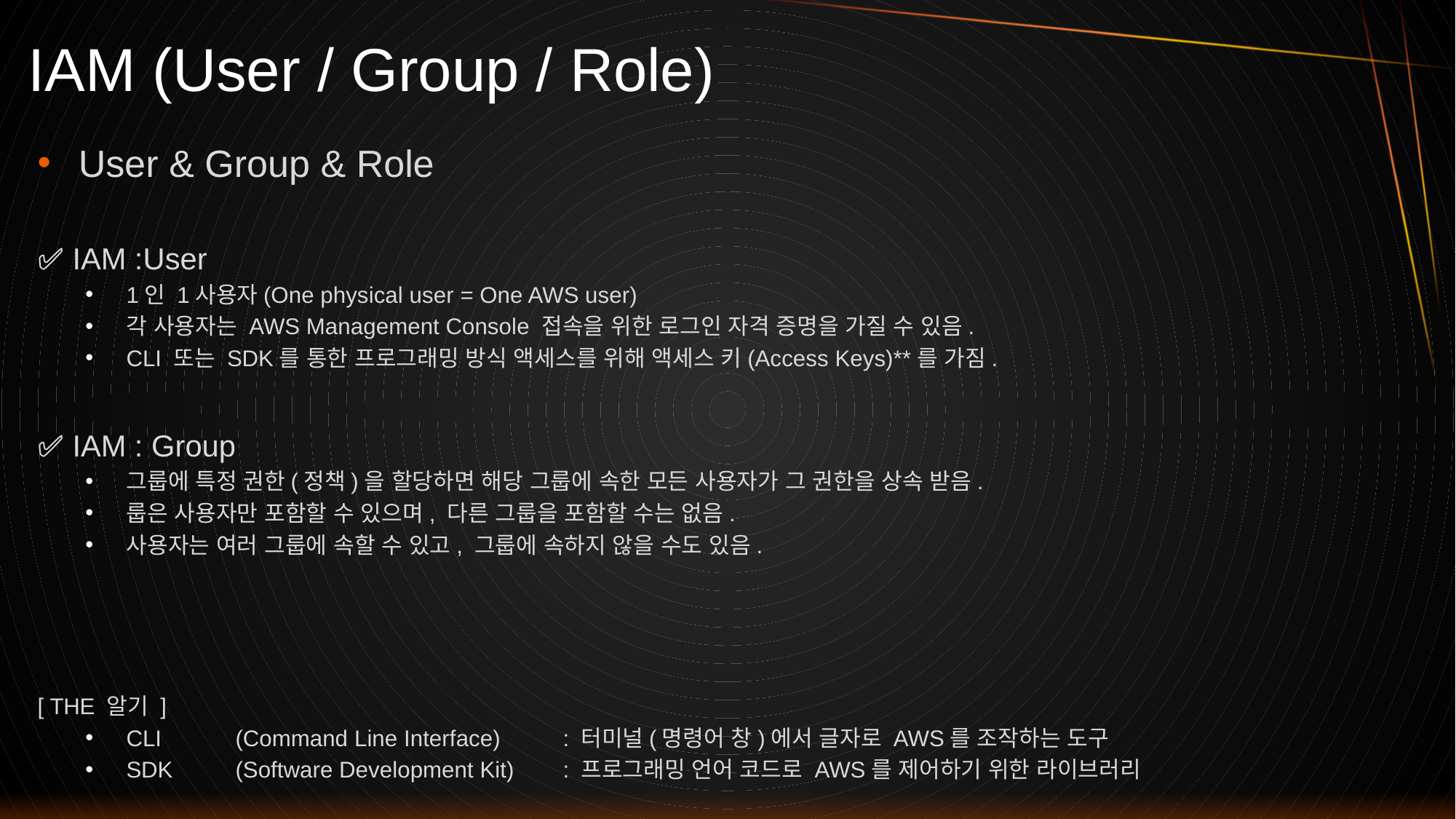

# IAM (User / Group / Role)
User & Group & Role

✅ IAM :User
1인 1사용자(One physical user = One AWS user)
각 사용자는 AWS Management Console 접속을 위한 로그인 자격 증명을 가질 수 있음.
CLI 또는 SDK를 통한 프로그래밍 방식 액세스를 위해 액세스 키(Access Keys)**를 가짐.

✅ IAM : Group
그룹에 특정 권한(정책)을 할당하면 해당 그룹에 속한 모든 사용자가 그 권한을 상속 받음.
룹은 사용자만 포함할 수 있으며, 다른 그룹을 포함할 수는 없음.
사용자는 여러 그룹에 속할 수 있고, 그룹에 속하지 않을 수도 있음.

[ THE 알기 ]
CLI 	(Command Line Interface)	: 터미널(명령어 창)에서 글자로 AWS를 조작하는 도구
SDK 	(Software Development Kit)	: 프로그래밍 언어 코드로 AWS를 제어하기 위한 라이브러리